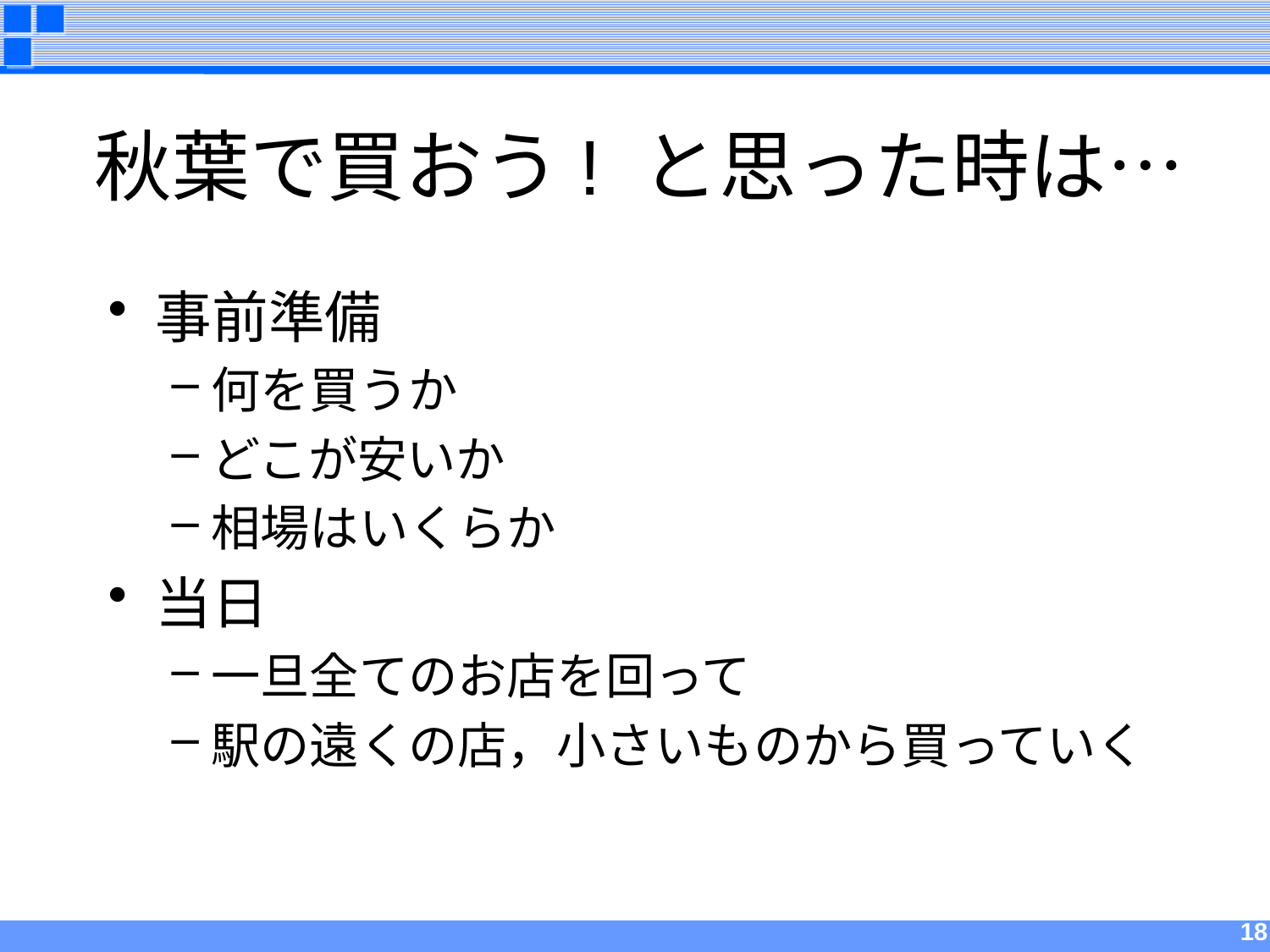

# 秋葉で買おう! と思った時は…
事前準備
何を買うか
どこが安いか
相場はいくらか
当日
一旦全てのお店を回って
駅の遠くの店，小さいものから買っていく
18